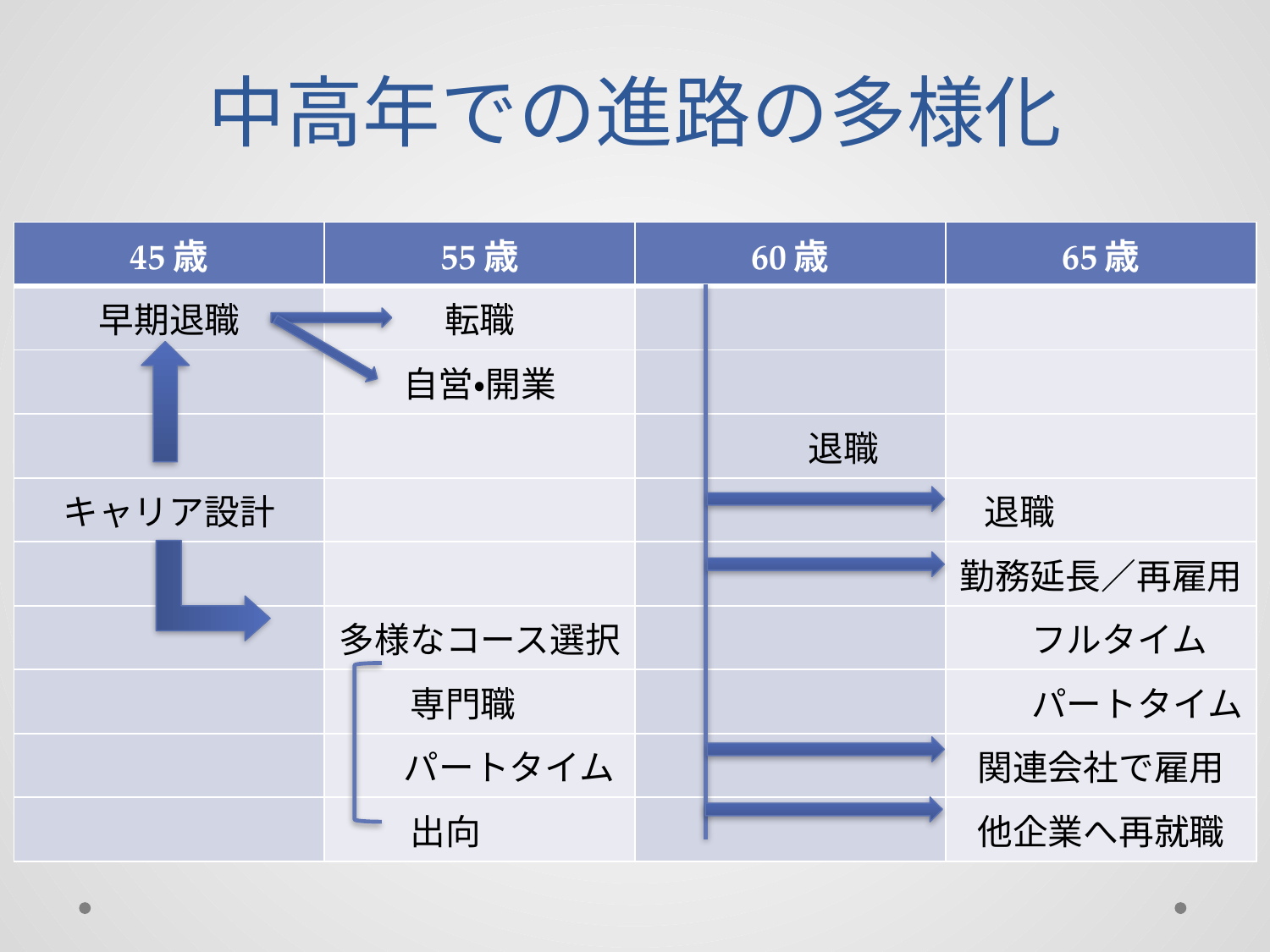

# 中高年での進路の多様化
| 45歳 | 55歳 | 60歳 | 65歳 |
| --- | --- | --- | --- |
| 早期退職 | 転職 |  |  |
|  | 自営・開業 |  |  |
|  |  | 退職 |  |
| キャリア設計 |  |  | 退職 |
|  |  |  | 勤務延長／再雇用 |
|  | 多様なコース選択 |  | フルタイム |
|  | 専門職 |  | パートタイム |
|  | パートタイム |  | 関連会社で雇用 |
|  | 出向 |  | 他企業へ再就職 |